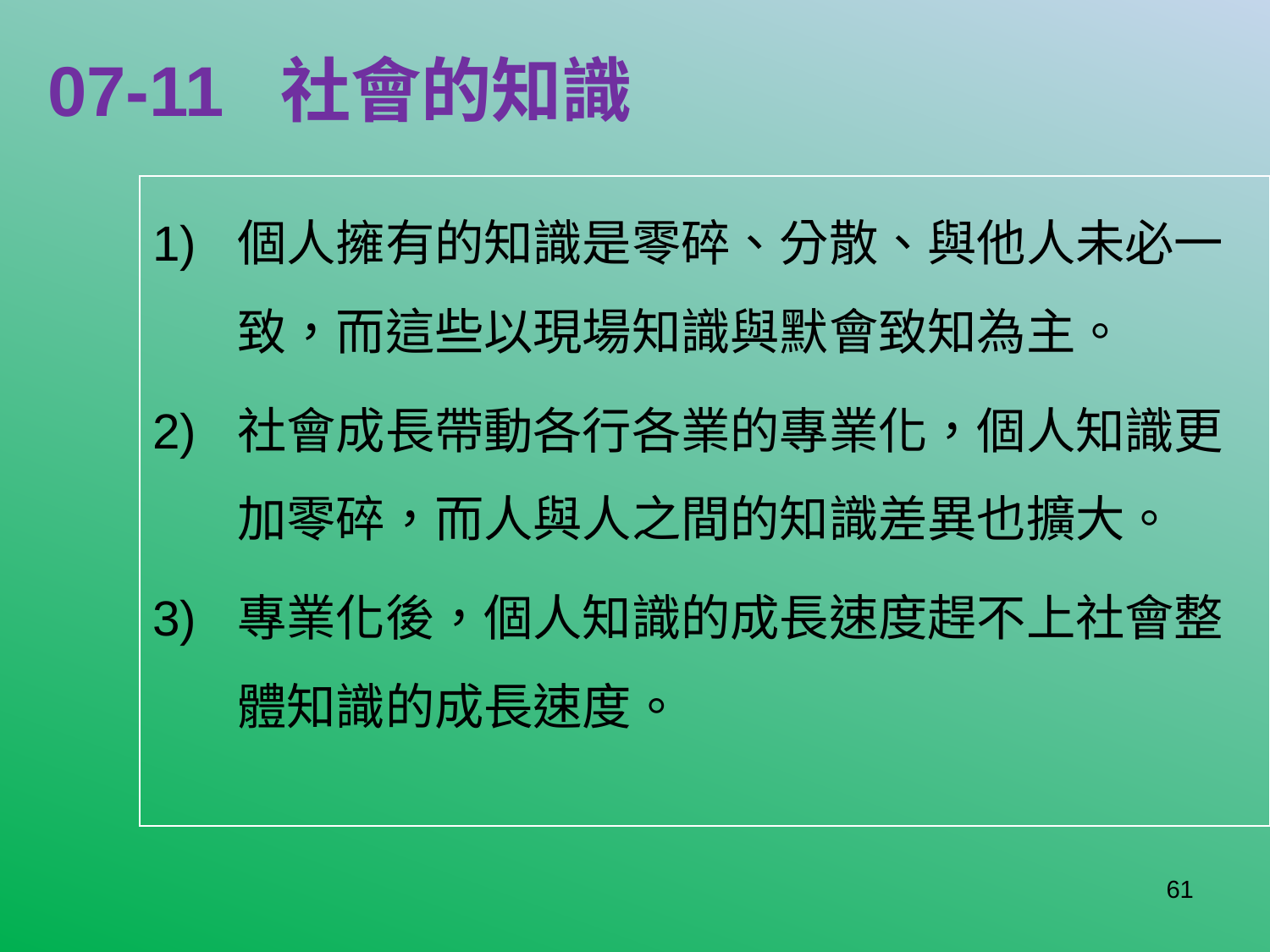

# 07-11  社會的知識
個人擁有的知識是零碎、分散、與他人未必一致，而這些以現場知識與默會致知為主。
社會成長帶動各行各業的專業化，個人知識更加零碎，而人與人之間的知識差異也擴大。
專業化後，個人知識的成長速度趕不上社會整體知識的成長速度。
61